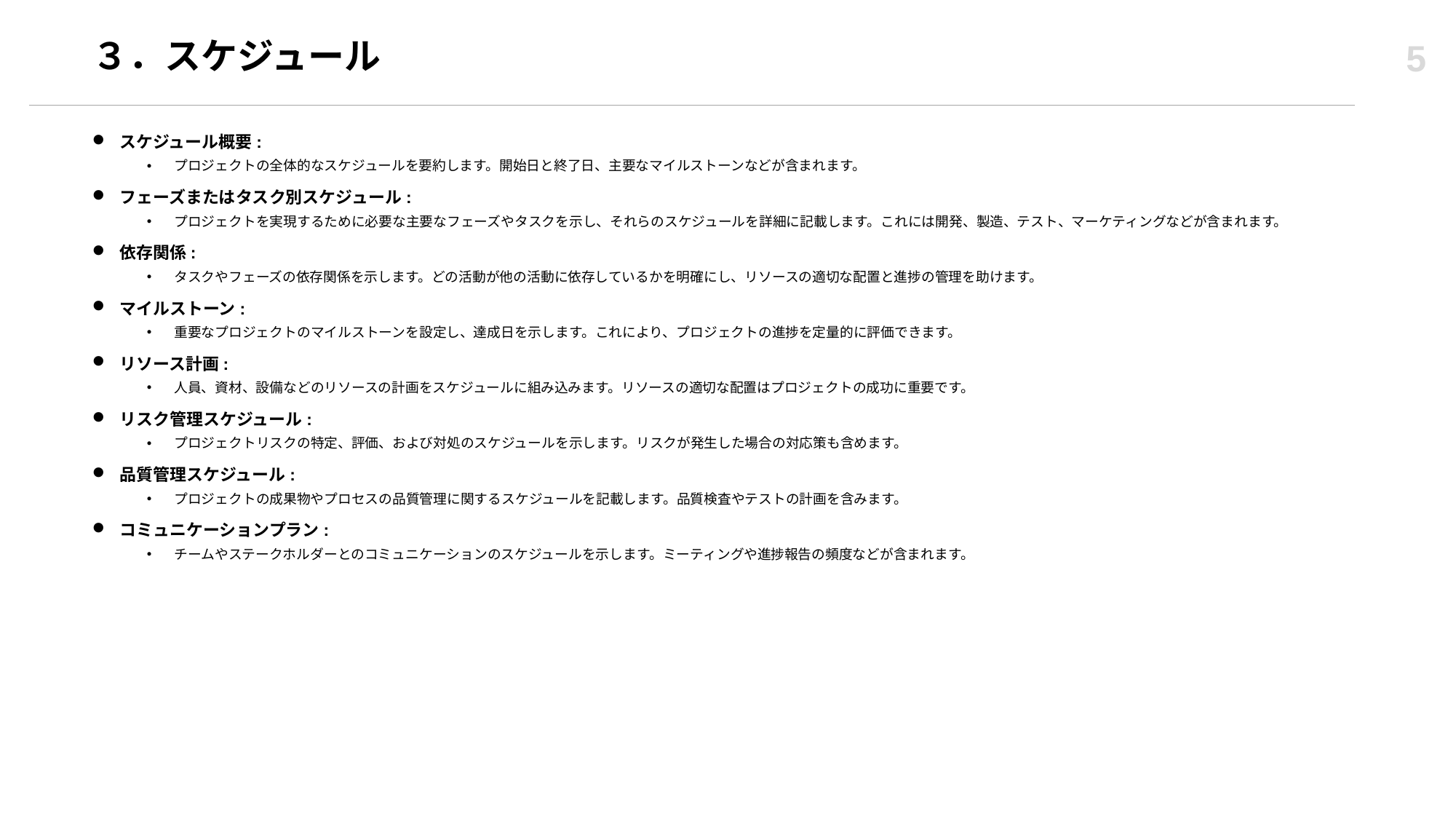

5
# ３．スケジュール
スケジュール概要:
プロジェクトの全体的なスケジュールを要約します。開始日と終了日、主要なマイルストーンなどが含まれます。
フェーズまたはタスク別スケジュール:
プロジェクトを実現するために必要な主要なフェーズやタスクを示し、それらのスケジュールを詳細に記載します。これには開発、製造、テスト、マーケティングなどが含まれます。
依存関係:
タスクやフェーズの依存関係を示します。どの活動が他の活動に依存しているかを明確にし、リソースの適切な配置と進捗の管理を助けます。
マイルストーン:
重要なプロジェクトのマイルストーンを設定し、達成日を示します。これにより、プロジェクトの進捗を定量的に評価できます。
リソース計画:
人員、資材、設備などのリソースの計画をスケジュールに組み込みます。リソースの適切な配置はプロジェクトの成功に重要です。
リスク管理スケジュール:
プロジェクトリスクの特定、評価、および対処のスケジュールを示します。リスクが発生した場合の対応策も含めます。
品質管理スケジュール:
プロジェクトの成果物やプロセスの品質管理に関するスケジュールを記載します。品質検査やテストの計画を含みます。
コミュニケーションプラン:
チームやステークホルダーとのコミュニケーションのスケジュールを示します。ミーティングや進捗報告の頻度などが含まれます。